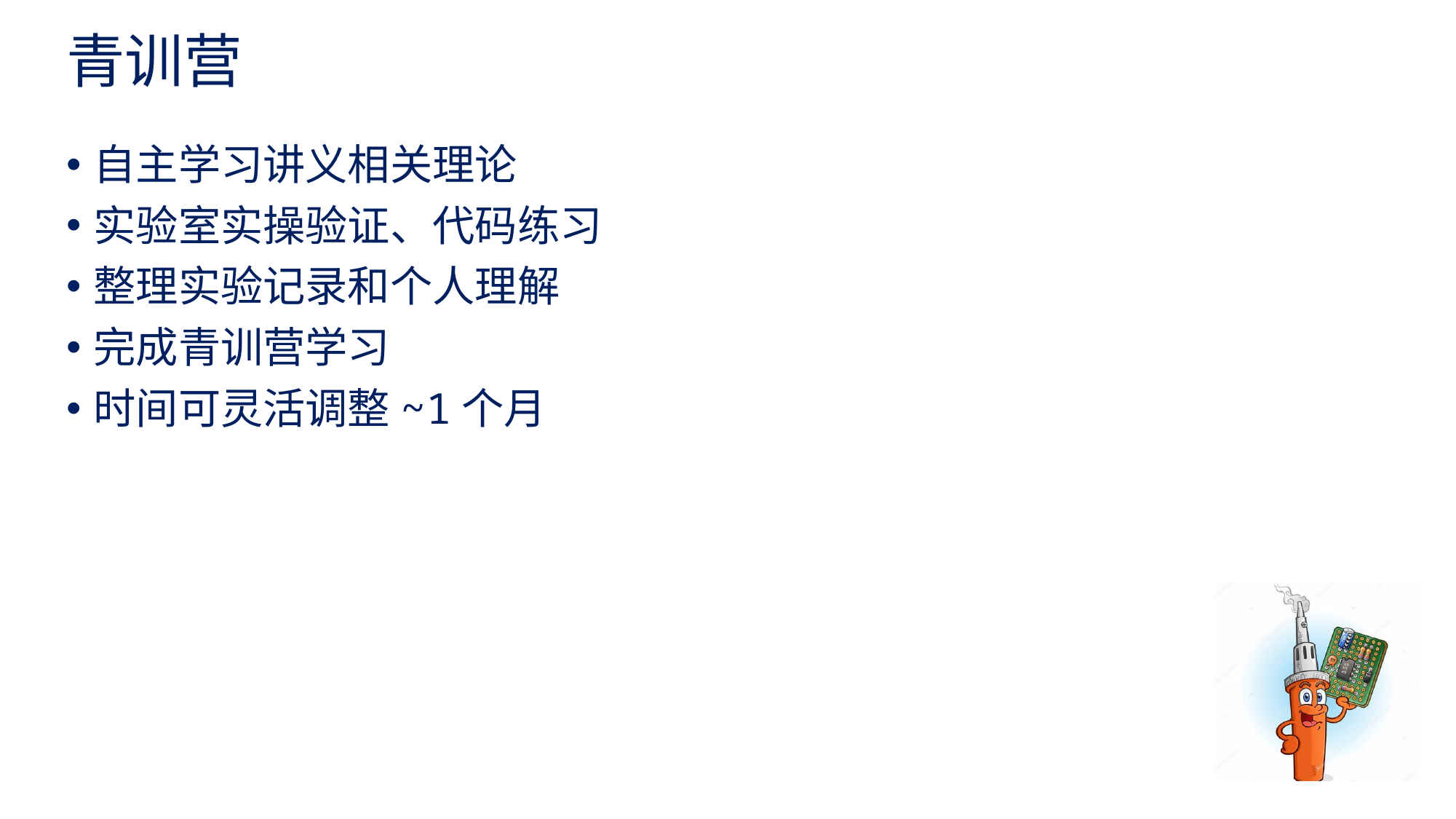

# 青训营
自主学习讲义相关理论
实验室实操验证、代码练习
整理实验记录和个人理解
完成青训营学习
时间可灵活调整~1个月